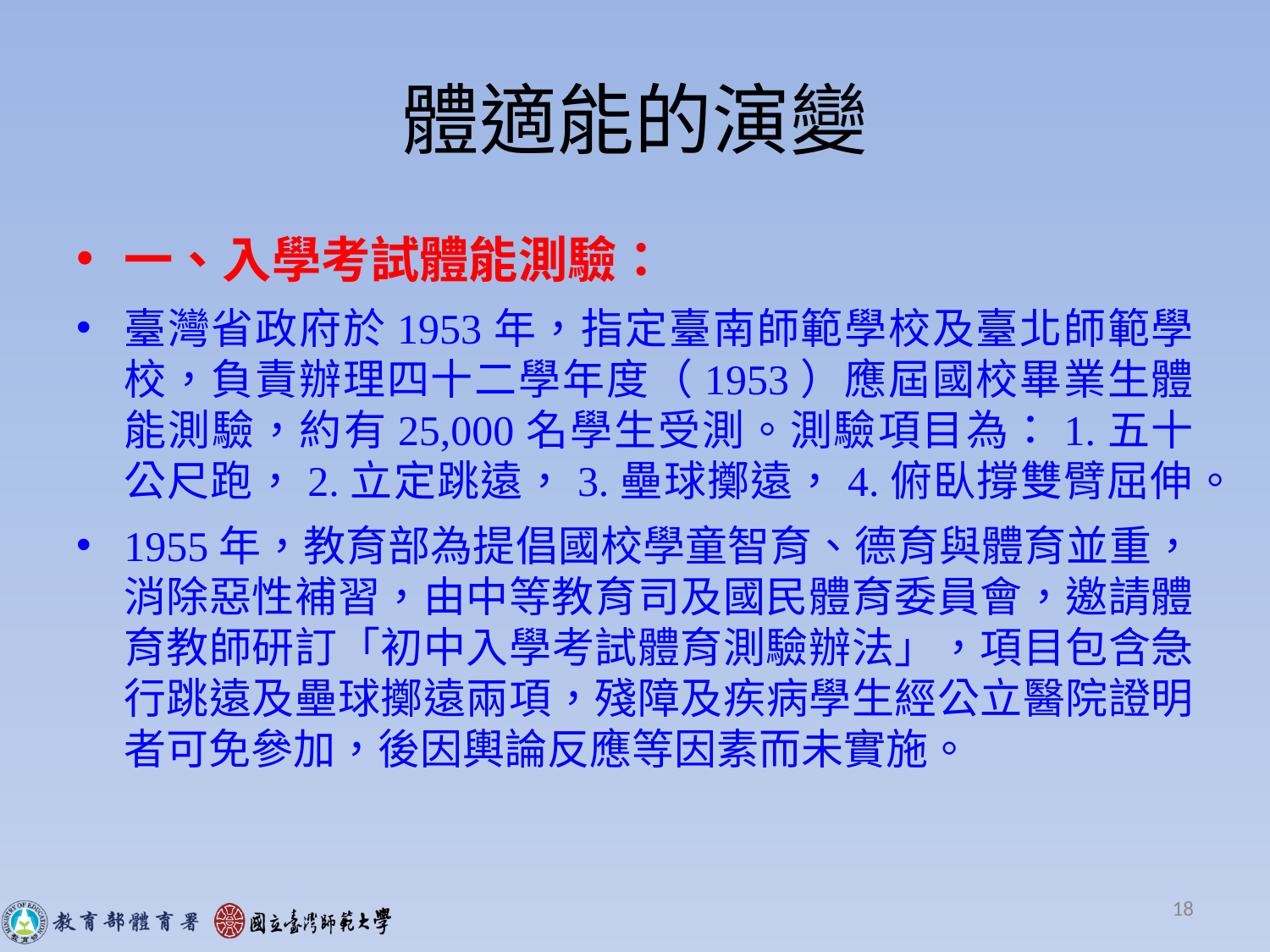

# 體適能的演變
一、入學考試體能測驗：
臺灣省政府於1953年，指定臺南師範學校及臺北師範學校，負責辦理四十二學年度（1953）應屆國校畢業生體能測驗，約有25,000名學生受測。測驗項目為：1.五十公尺跑，2.立定跳遠，3.壘球擲遠，4.俯臥撐雙臂屈伸。
1955年，教育部為提倡國校學童智育、德育與體育並重，消除惡性補習，由中等教育司及國民體育委員會，邀請體育教師研訂「初中入學考試體育測驗辦法」，項目包含急行跳遠及壘球擲遠兩項，殘障及疾病學生經公立醫院證明者可免參加，後因輿論反應等因素而未實施。
18